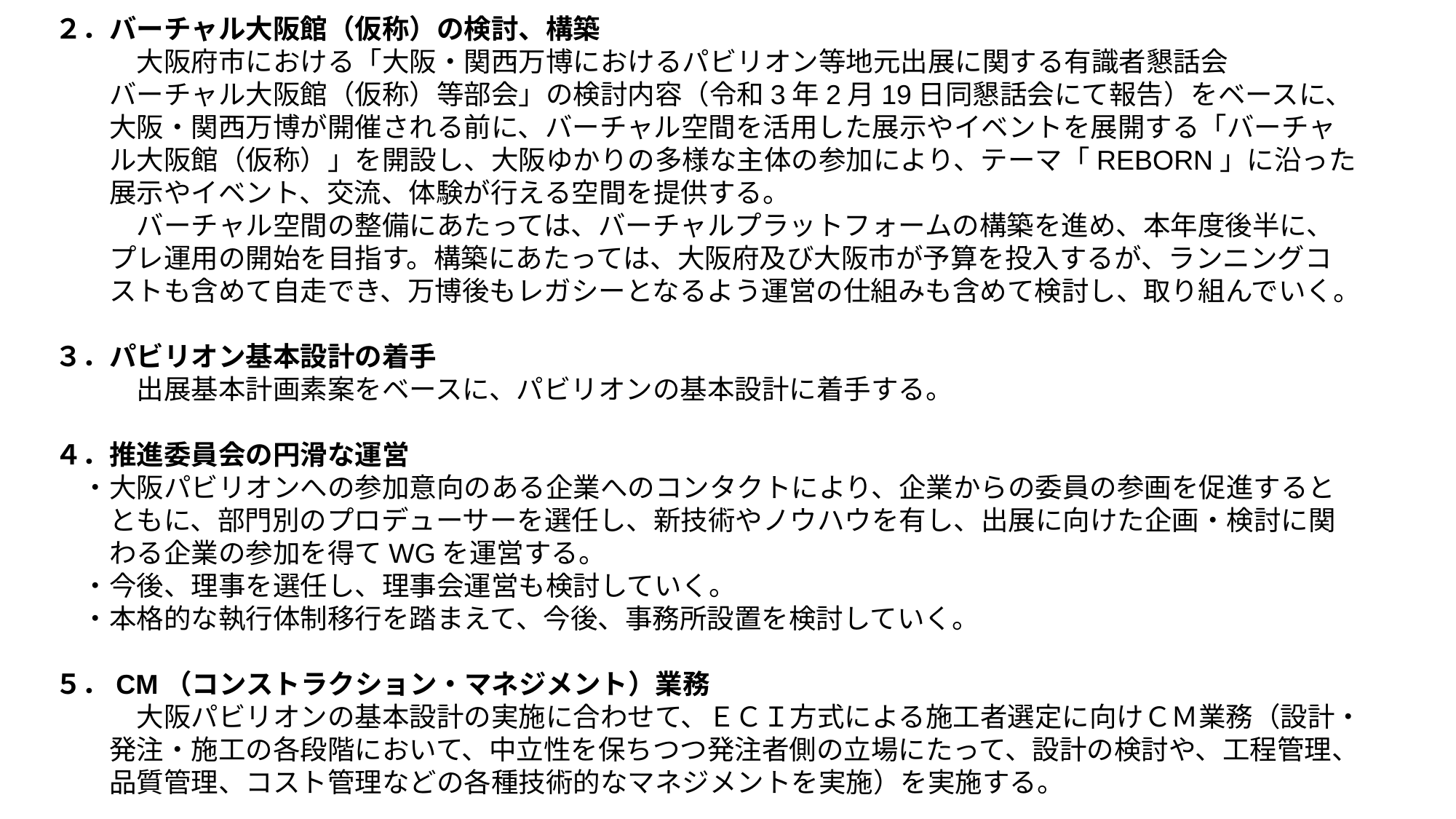

２．バーチャル大阪館（仮称）の検討、構築
　　　大阪府市における「大阪・関西万博におけるパビリオン等地元出展に関する有識者懇話会
　　バーチャル大阪館（仮称）等部会」の検討内容（令和3年2月19日同懇話会にて報告）をベースに、
　　大阪・関西万博が開催される前に、バーチャル空間を活用した展示やイベントを展開する「バーチャ
　　ル大阪館（仮称）」を開設し、大阪ゆかりの多様な主体の参加により、テーマ「REBORN」に沿った
　　展示やイベント、交流、体験が行える空間を提供する。
　　　バーチャル空間の整備にあたっては、バーチャルプラットフォームの構築を進め、本年度後半に、
　　プレ運用の開始を目指す。構築にあたっては、大阪府及び大阪市が予算を投入するが、ランニングコ
　　ストも含めて自走でき、万博後もレガシーとなるよう運営の仕組みも含めて検討し、取り組んでいく。

３．パビリオン基本設計の着手
　　　出展基本計画素案をベースに、パビリオンの基本設計に着手する。

４．推進委員会の円滑な運営
　・大阪パビリオンへの参加意向のある企業へのコンタクトにより、企業からの委員の参画を促進すると
　　ともに、部門別のプロデューサーを選任し、新技術やノウハウを有し、出展に向けた企画・検討に関
　　わる企業の参加を得てWGを運営する。
　・今後、理事を選任し、理事会運営も検討していく。
　・本格的な執行体制移行を踏まえて、今後、事務所設置を検討していく。

５．CM（コンストラクション・マネジメント）業務
　　　大阪パビリオンの基本設計の実施に合わせて、ＥＣＩ方式による施工者選定に向けＣＭ業務（設計・
　　発注・施工の各段階において、中立性を保ちつつ発注者側の立場にたって、設計の検討や、工程管理、
　　品質管理、コスト管理などの各種技術的なマネジメントを実施）を実施する。